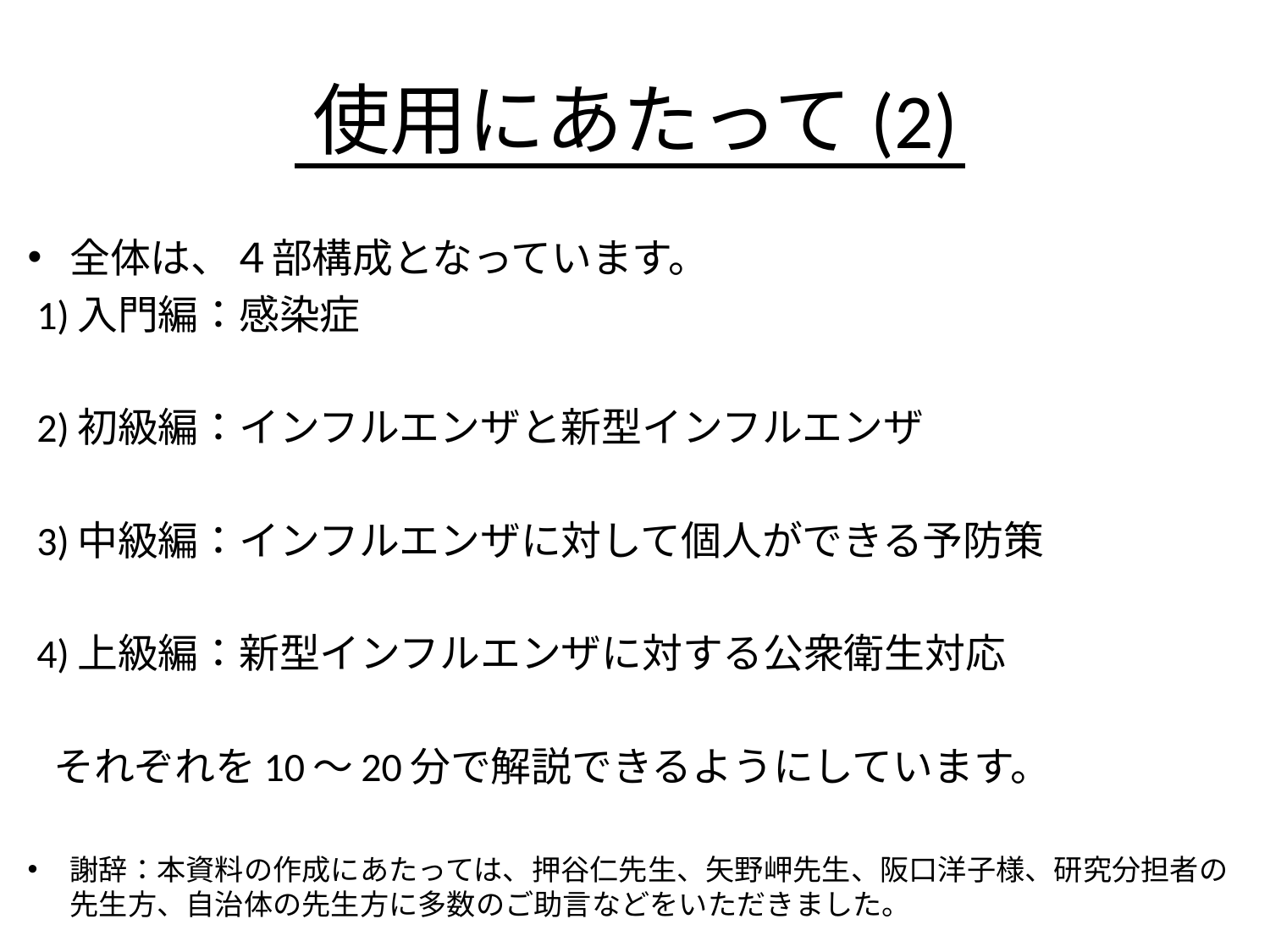

# 使用にあたって(2)
全体は、４部構成となっています。
 1)入門編：感染症

 2)初級編：インフルエンザと新型インフルエンザ

 3)中級編：インフルエンザに対して個人ができる予防策

 4)上級編：新型インフルエンザに対する公衆衛生対応

  それぞれを10～20分で解説できるようにしています。

謝辞：本資料の作成にあたっては、押谷仁先生、矢野岬先生、阪口洋子様、研究分担者の先生方、自治体の先生方に多数のご助言などをいただきました。